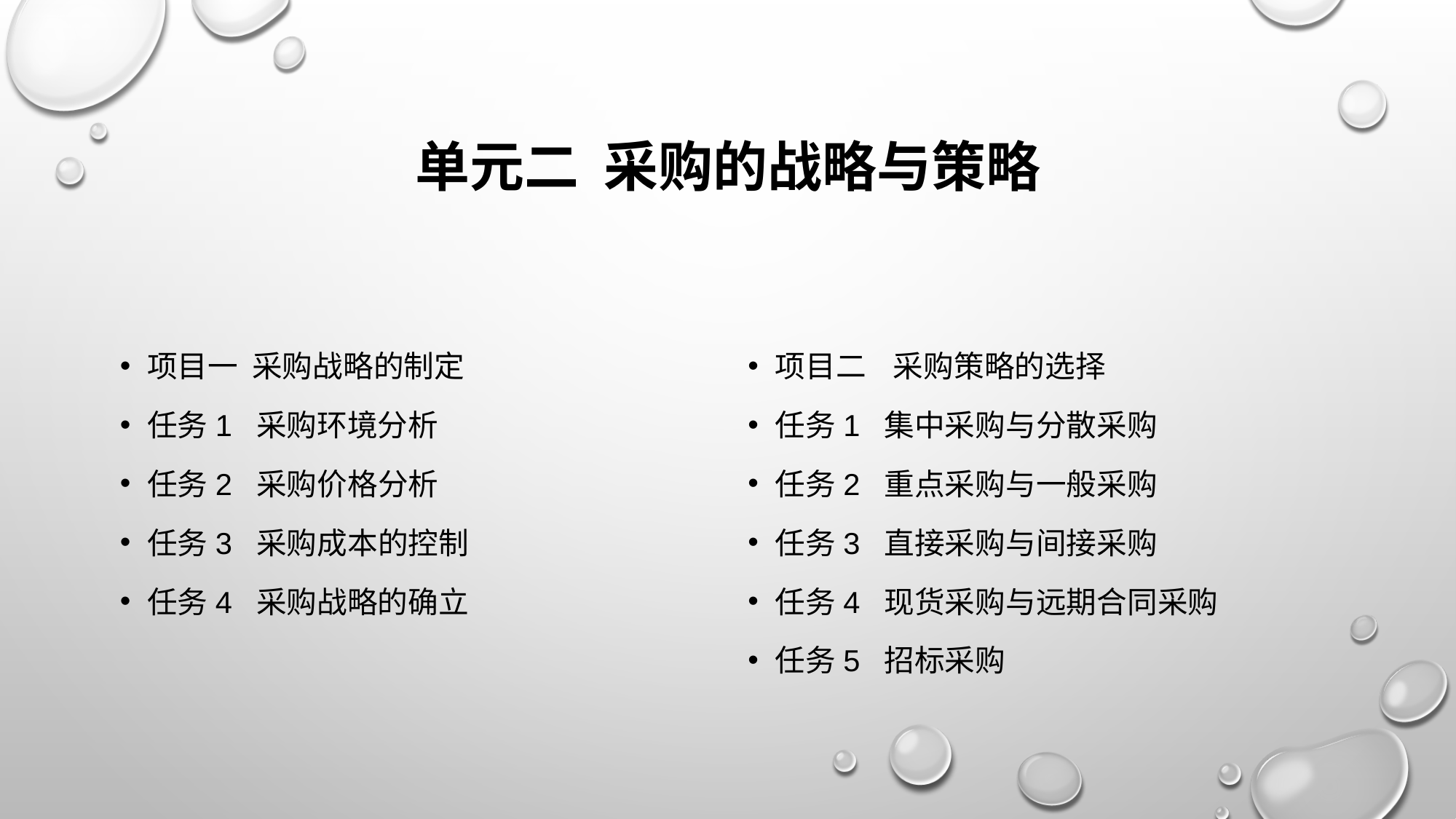

# 单元二  采购的战略与策略

项目一  采购战略的制定
任务1  采购环境分析
任务2  采购价格分析
任务3  采购成本的控制
任务4  采购战略的确立

项目二    采购策略的选择
任务1  集中采购与分散采购
任务2  重点采购与一般采购
任务3  直接采购与间接采购
任务4  现货采购与远期合同采购
任务5  招标采购